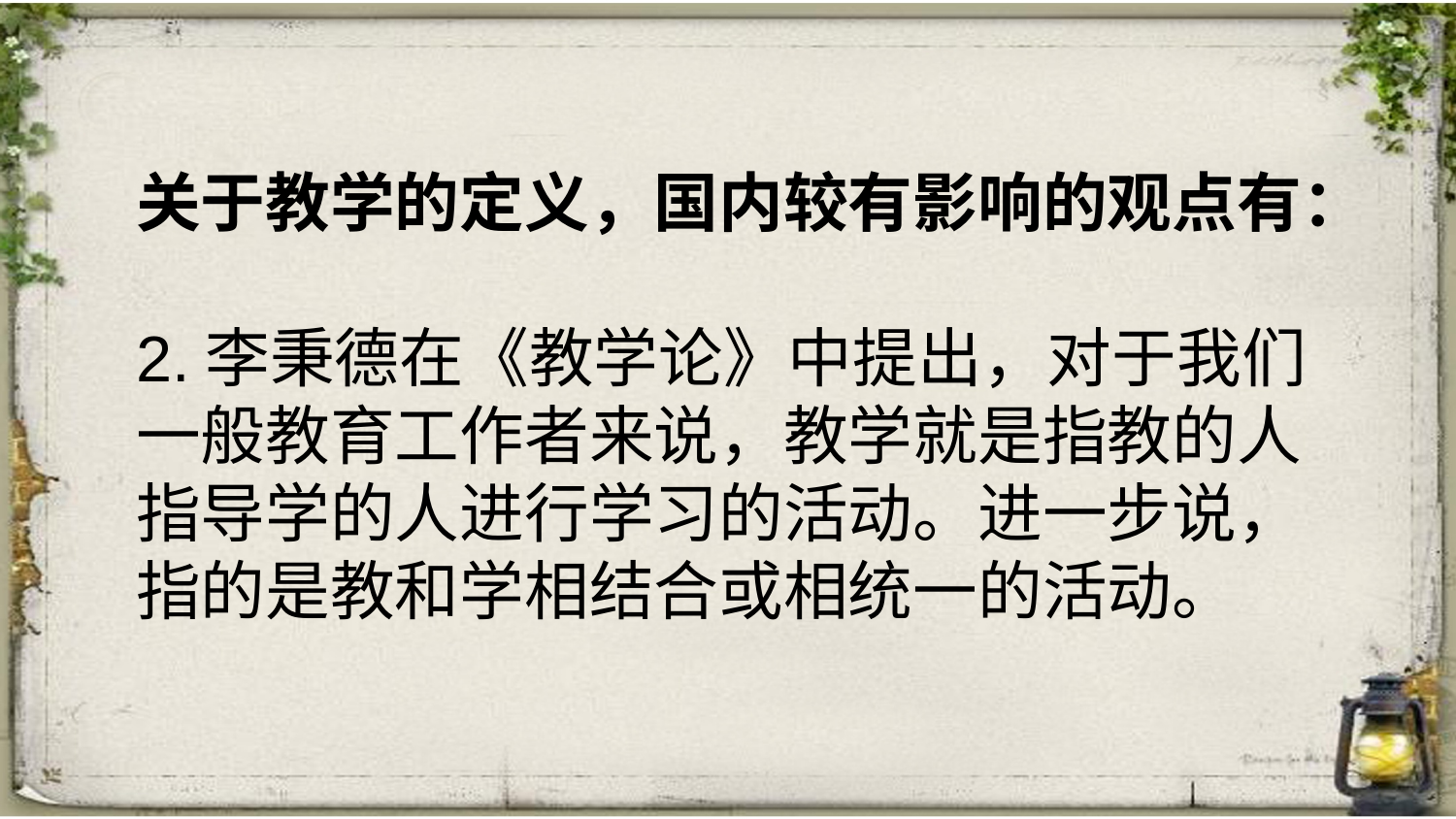

关于教学的定义，国内较有影响的观点有：

2.李秉德在《教学论》中提出，对于我们一般教育工作者来说，教学就是指教的人指导学的人进行学习的活动。进一步说，指的是教和学相结合或相统一的活动。